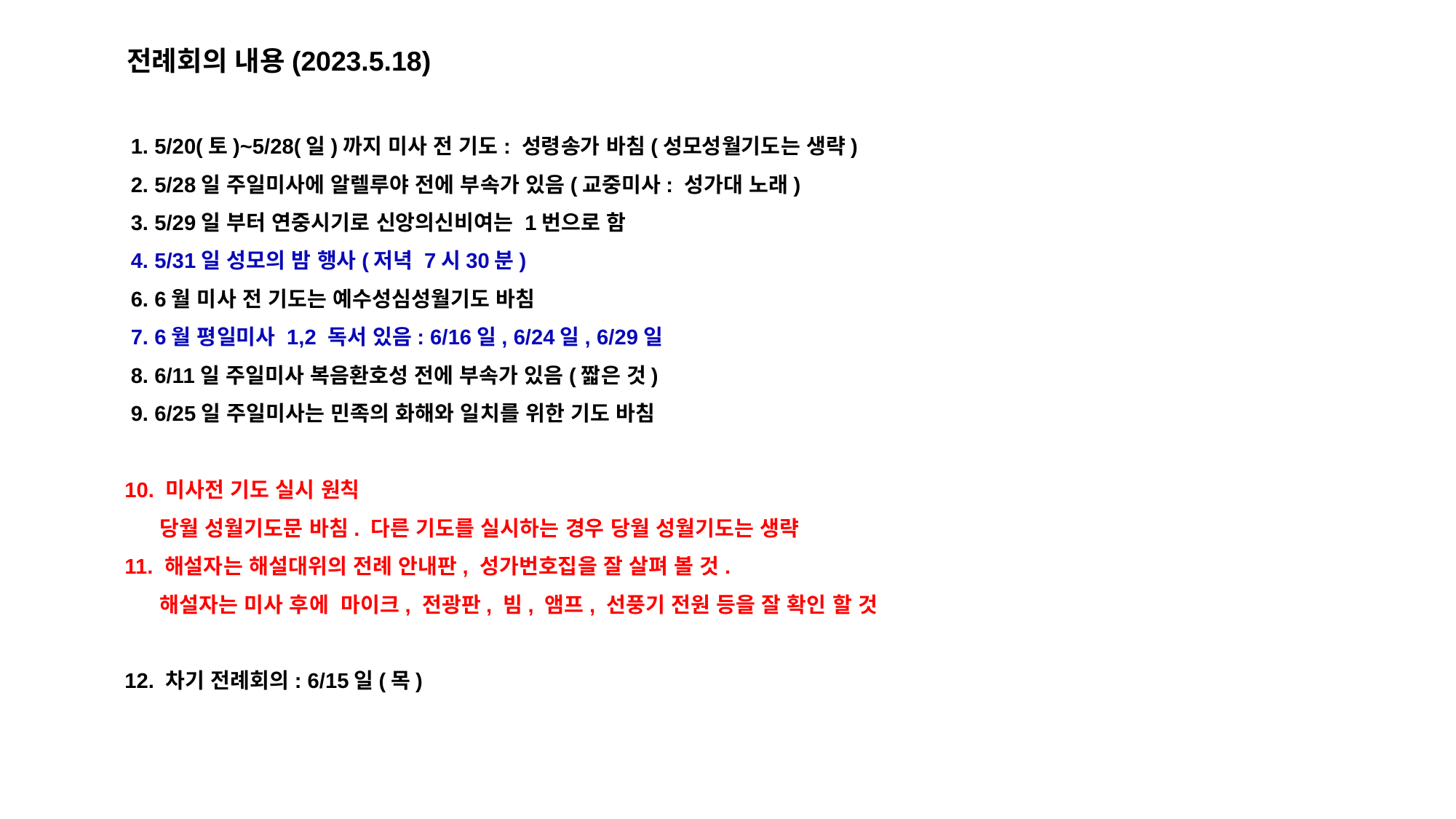

# 전례회의 내용(2023.5.18)
 1. 5/20(토)~5/28(일)까지 미사 전 기도: 성령송가 바침(성모성월기도는 생략)
 2. 5/28일 주일미사에 알렐루야 전에 부속가 있음(교중미사: 성가대 노래)
 3. 5/29일 부터 연중시기로 신앙의신비여는 1번으로 함
 4. 5/31일 성모의 밤 행사(저녁 7시30분)
 6. 6월 미사 전 기도는 예수성심성월기도 바침
 7. 6월 평일미사 1,2 독서 있음: 6/16일, 6/24일, 6/29일
 8. 6/11일 주일미사 복음환호성 전에 부속가 있음(짧은 것)
 9. 6/25일 주일미사는 민족의 화해와 일치를 위한 기도 바침

10. 미사전 기도 실시 원칙
     당월 성월기도문 바침. 다른 기도를 실시하는 경우 당월 성월기도는 생략
11. 해설자는 해설대위의 전례 안내판, 성가번호집을 잘 살펴 볼 것.
     해설자는 미사 후에  마이크, 전광판, 빔, 앰프, 선풍기 전원 등을 잘 확인 할 것

12. 차기 전례회의: 6/15일(목)